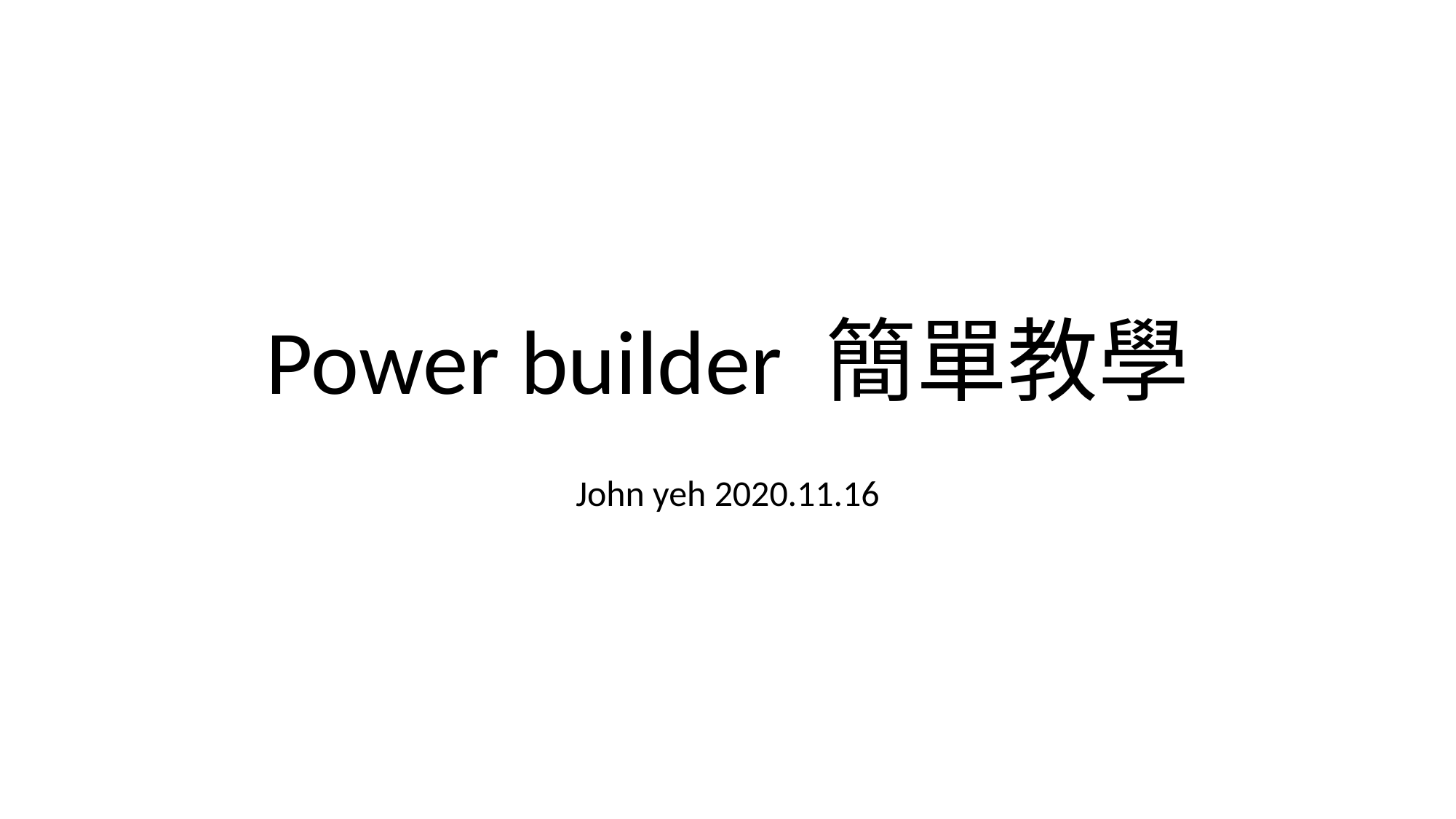

# Power builder 簡單教學
John yeh 2020.11.16